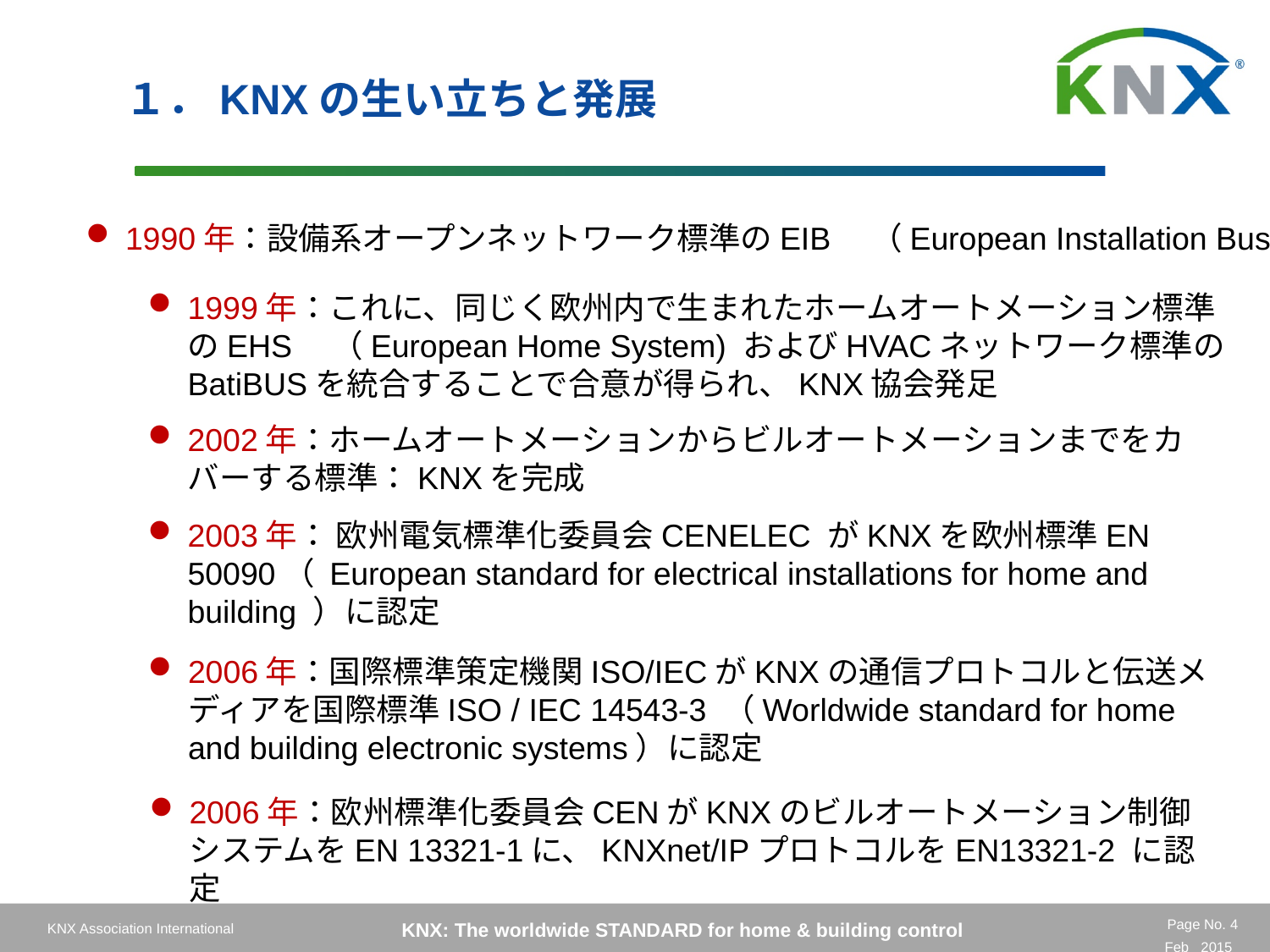

１．KNXの生い立ちと発展
1990年：設備系オープンネットワーク標準のEIB　（European Installation Bus）
1999年：これに、同じく欧州内で生まれたホームオートメーション標準のEHS　（European Home System) およびHVACネットワーク標準のBatiBUSを統合することで合意が得られ、KNX協会発足
2002年：ホームオートメーションからビルオートメーションまでをカバーする標準：KNXを完成
2003年： 欧州電気標準化委員会CENELEC がKNXを欧州標準EN 50090（ European standard for electrical installations for home and building ）に認定
2006年：国際標準策定機関ISO/IECがKNXの通信プロトコルと伝送メディアを国際標準ISO / IEC 14543-3 （Worldwide standard for home and building electronic systems）に認定
2006年：欧州標準化委員会CENがKNXのビルオートメーション制御システムをEN 13321-1に、KNXnet/IPプロトコルをEN13321-2 に認定